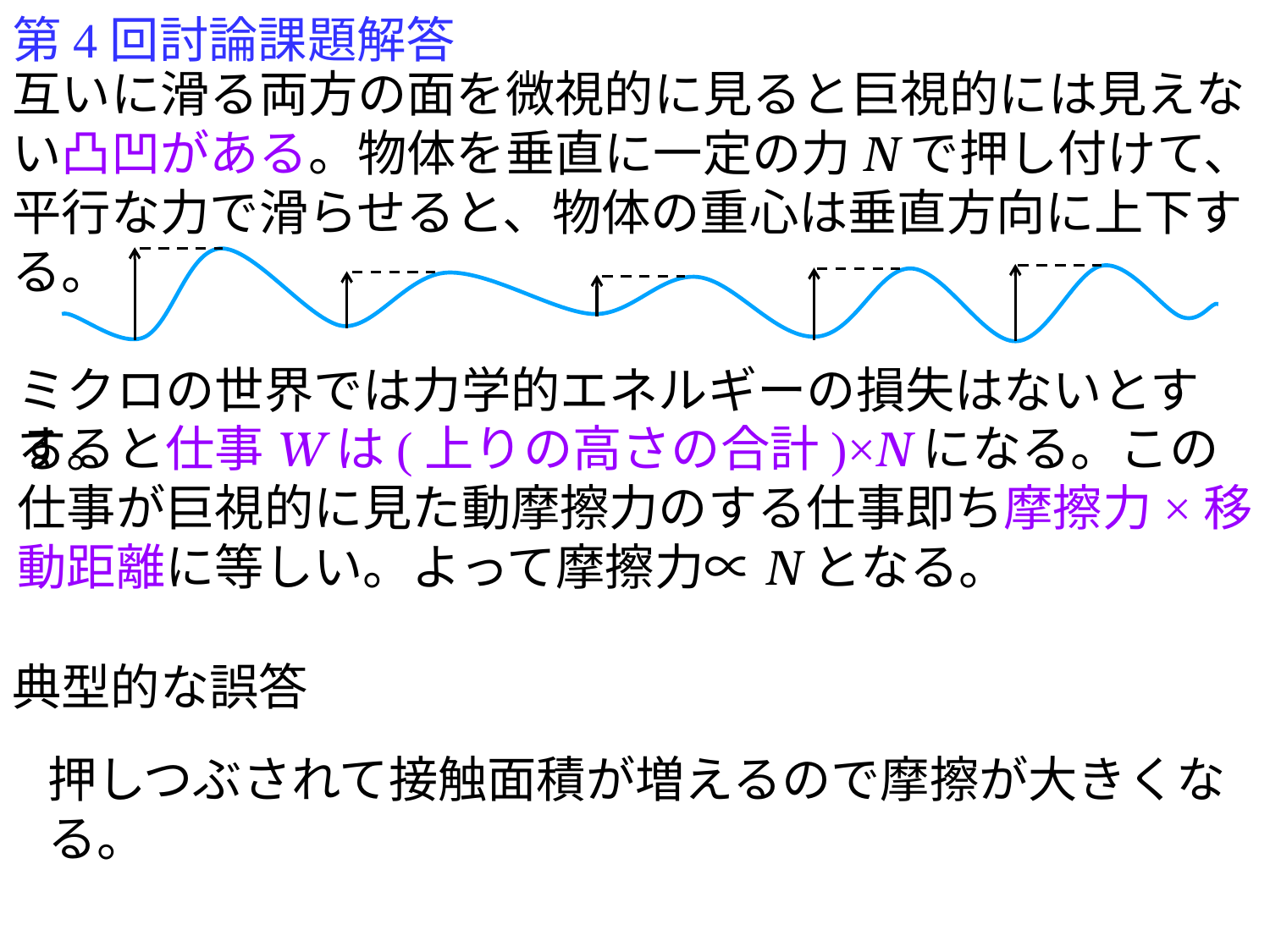

第4回討論課題解答
互いに滑る両方の面を微視的に見ると巨視的には見えない凸凹がある。物体を垂直に一定の力Nで押し付けて、平行な力で滑らせると、物体の重心は垂直方向に上下する。

ミクロの世界では力学的エネルギーの損失はないとする。
すると仕事Wは(上りの高さの合計)×Nになる。この仕事が巨視的に見た動摩擦力のする仕事即ち摩擦力×移動距離に等しい。よって摩擦力∝Nとなる。
典型的な誤答
押しつぶされて接触面積が増えるので摩擦が大きくなる。